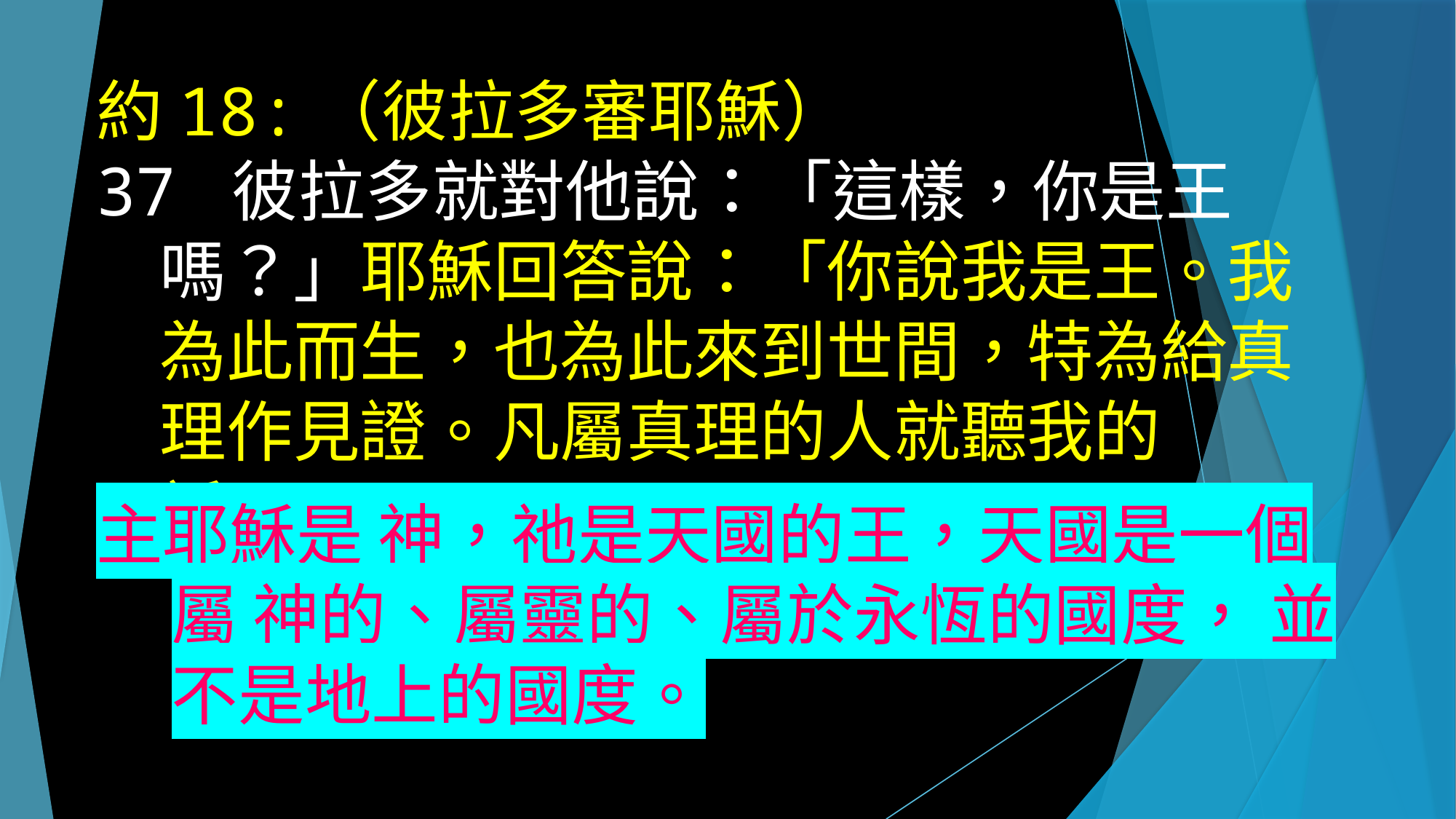

約18:（彼拉多審耶穌）
37 彼拉多就對他說：「這樣，你是王嗎？」耶穌回答說：「你說我是王。我為此而生，也為此來到世間，特為給真理作見證。凡屬真理的人就聽我的話。」
主耶穌是 神，祂是天國的王，天國是一個屬 神的、屬靈的、屬於永恆的國度， 並不是地上的國度。